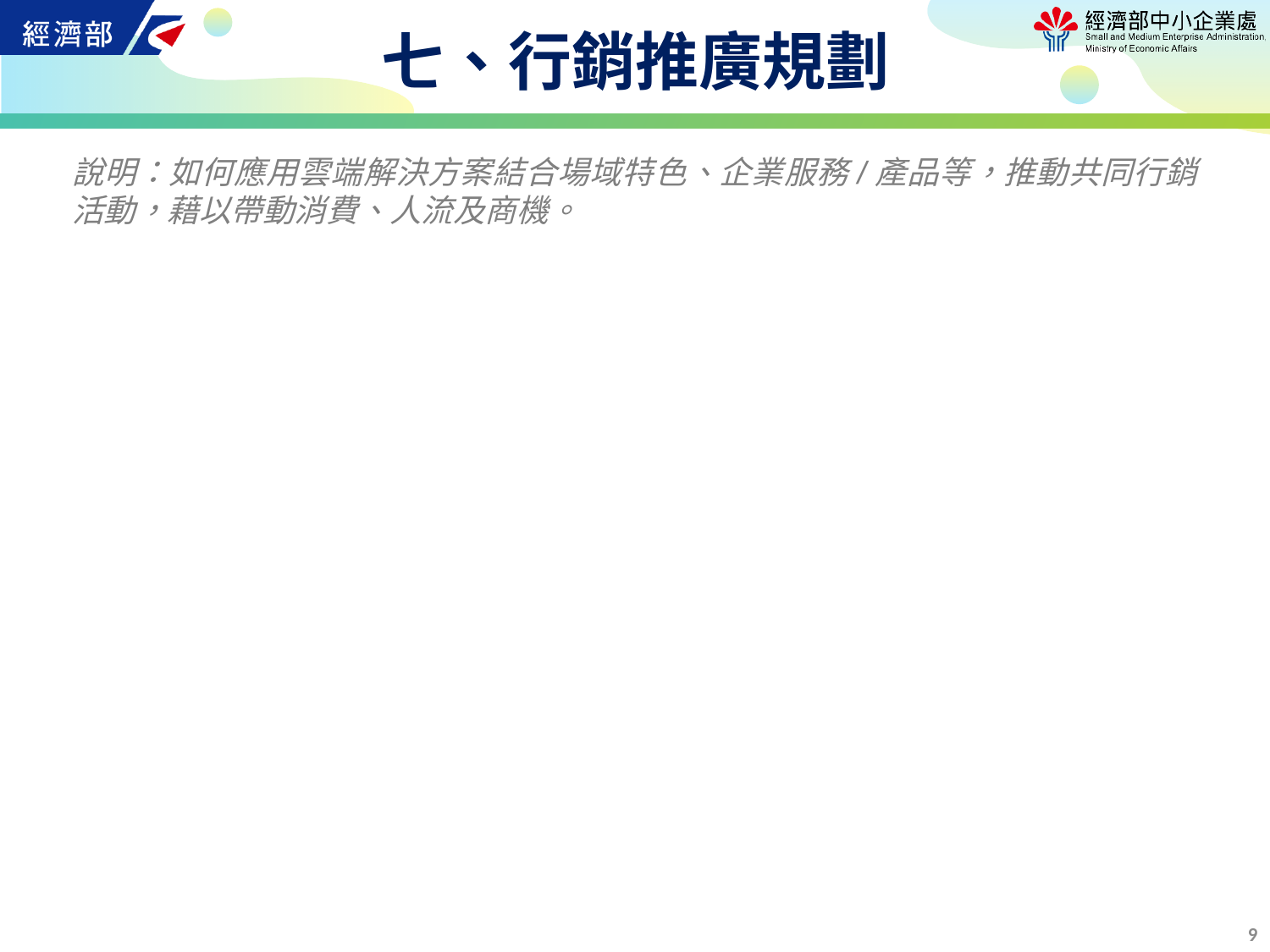

# 七、行銷推廣規劃
說明：如何應用雲端解決方案結合場域特色、企業服務/產品等，推動共同行銷活動，藉以帶動消費、人流及商機。
9